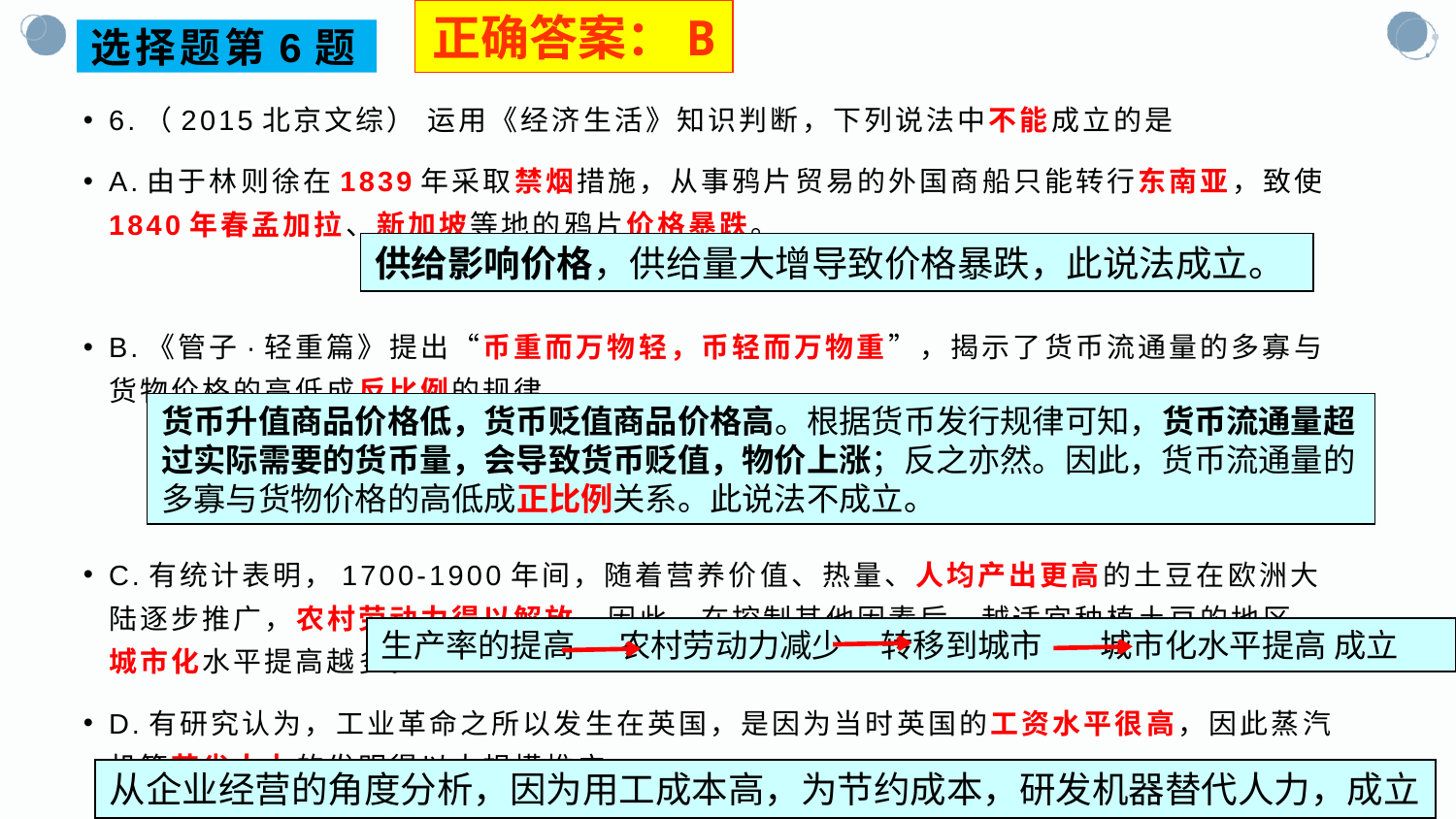

正确答案：B
# 选择题第6题
6.（2015北京文综） 运用《经济生活》知识判断，下列说法中不能成立的是
A.由于林则徐在1839年采取禁烟措施，从事鸦片贸易的外国商船只能转行东南亚，致使1840年春孟加拉、新加坡等地的鸦片价格暴跌。

B.《管子·轻重篇》提出“币重而万物轻，币轻而万物重”，揭示了货币流通量的多寡与货物价格的高低成反比例的规律。

C.有统计表明，1700-1900年间，随着营养价值、热量、人均产出更高的土豆在欧洲大陆逐步推广，农村劳动力得以解放，因此，在控制其他因素后，越适宜种植土豆的地区，城市化水平提高越多。
D.有研究认为，工业革命之所以发生在英国，是因为当时英国的工资水平很高，因此蒸汽机等节省人力的发明得以大规模推广。

供给影响价格，供给量大增导致价格暴跌，此说法成立。
货币升值商品价格低，货币贬值商品价格高。根据货币发行规律可知，货币流通量超过实际需要的货币量，会导致货币贬值，物价上涨；反之亦然。因此，货币流通量的多寡与货物价格的高低成正比例关系。此说法不成立。
生产率的提高      农村劳动力减少     转移到城市        城市化水平提高 成立
从企业经营的角度分析，因为用工成本高，为节约成本，研发机器替代人力，成立